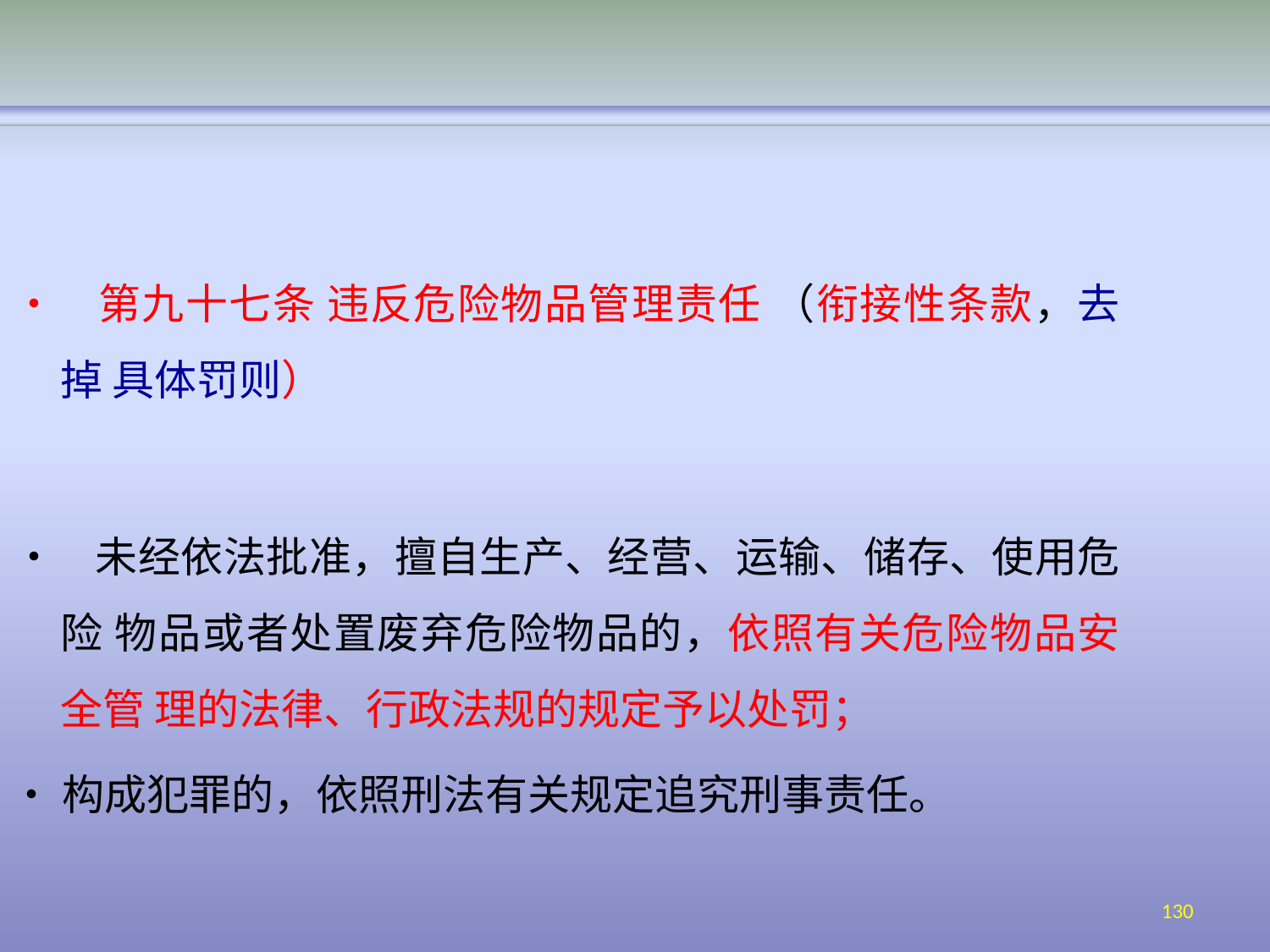

•   第九十七条 违反危险物品管理责任 （衔接性条款，去掉 具体罚则）

•   未经依法批准，擅自生产、经营、运输、储存、使用危险 物品或者处置废弃危险物品的，依照有关危险物品安全管 理的法律、行政法规的规定予以处罚；
•	构成犯罪的，依照刑法有关规定追究刑事责任。
130